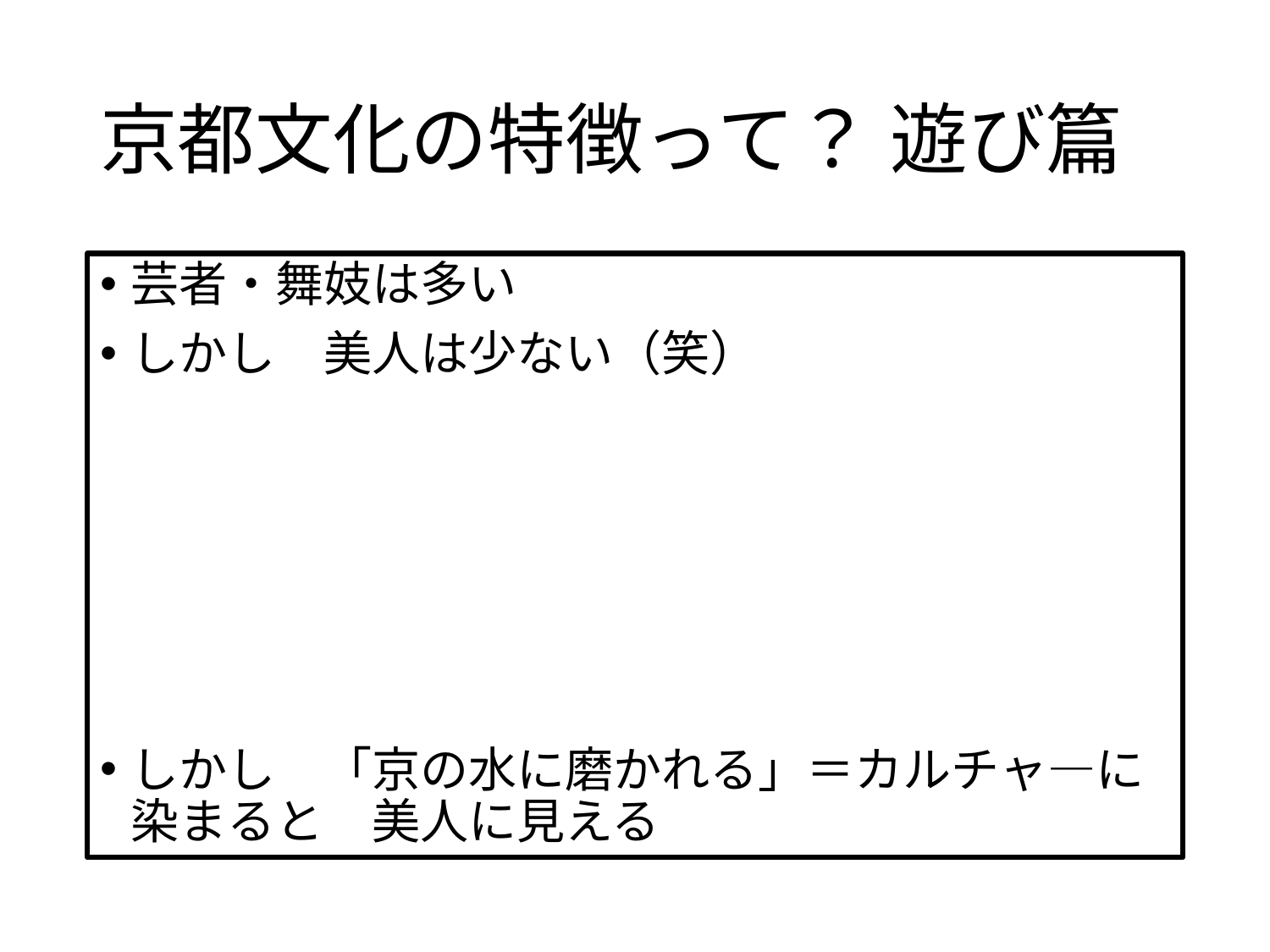

# 京都文化の特徴って？ 遊び篇
芸者・舞妓は多い
しかし　美人は少ない（笑）

しかし　「京の水に磨かれる」＝カルチャ―に染まると　美人に見える